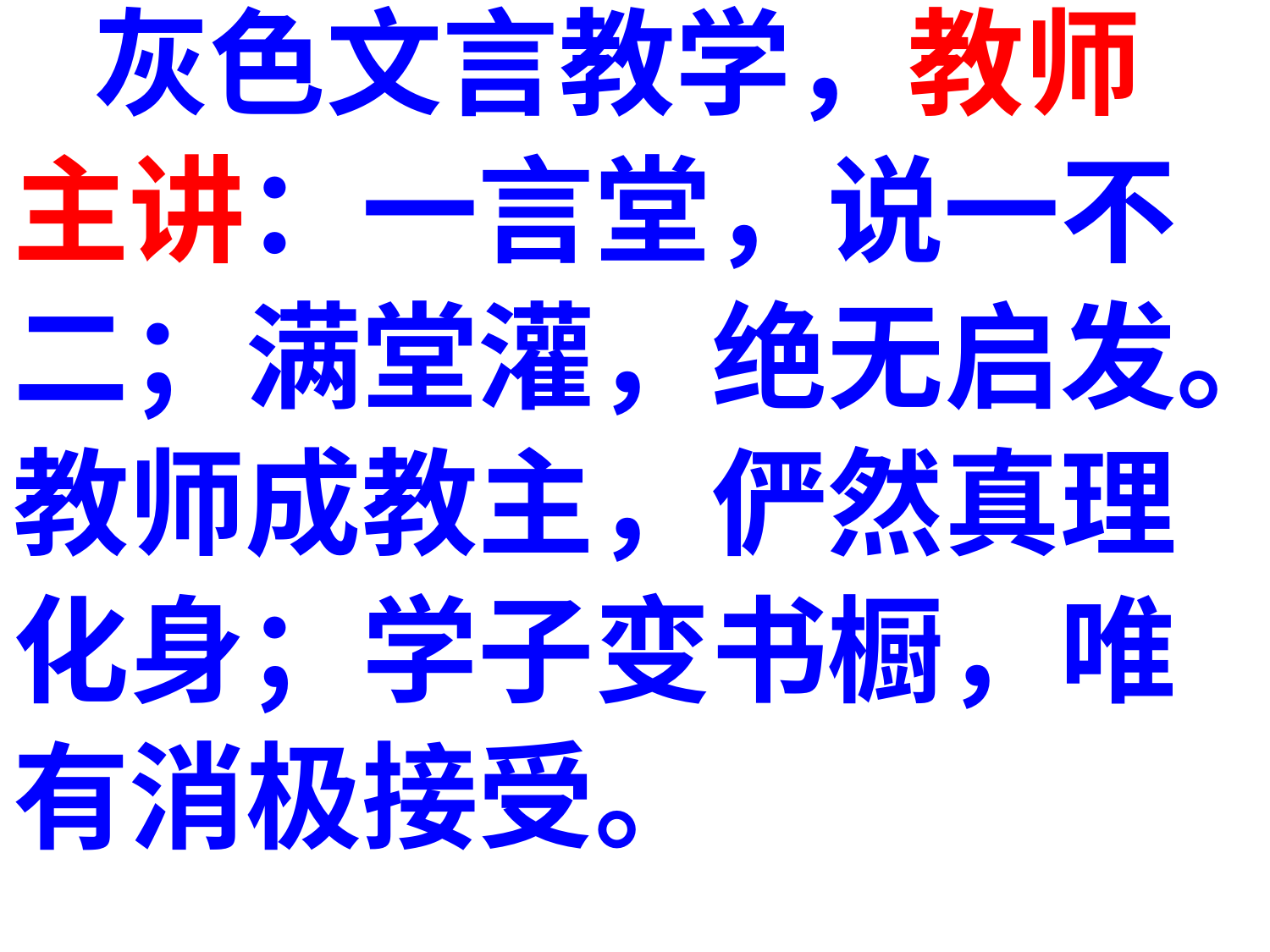

灰色文言教学，教师
主讲：一言堂，说一不
二；满堂灌，绝无启发。
教师成教主，俨然真理
化身；学子变书橱，唯
有消极接受。